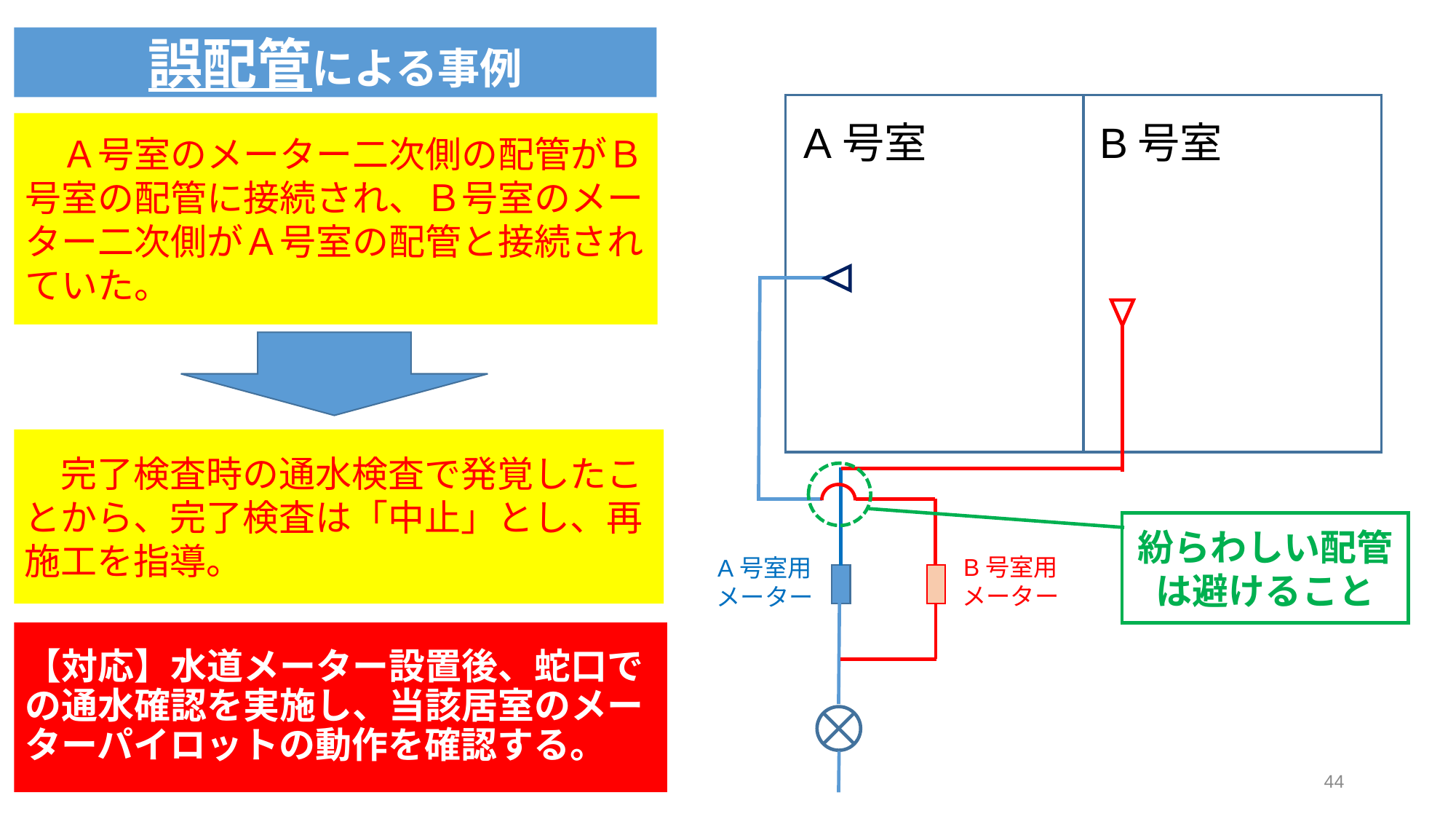

誤配管による事例
A号室
B号室
　Ａ号室のメーター二次側の配管がＢ号室の配管に接続され、Ｂ号室のメーター二次側がＡ号室の配管と接続されていた。

　完了検査時の通水検査で発覚したことから、完了検査は「中止」とし、再施工を指導。

紛らわしい配管は避けること
B号室用
メーター
A号室用
メーター

【対応】水道メーター設置後、蛇口での通水確認を実施し、当該居室のメーターパイロットの動作を確認する。

44